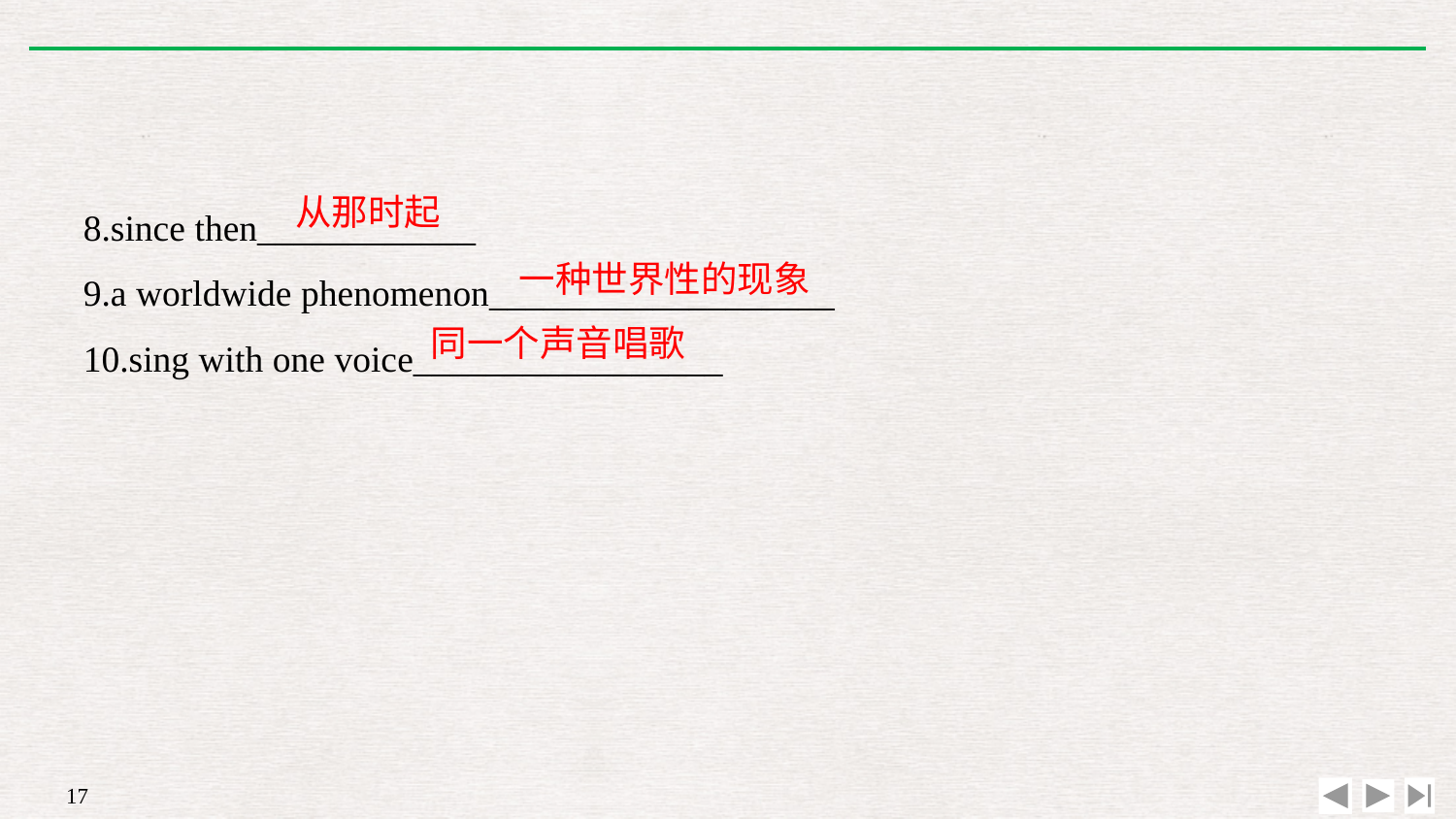

8.since then____________
9.a worldwide phenomenon___________________
10.sing with one voice_________________
从那时起
一种世界性的现象
同一个声音唱歌